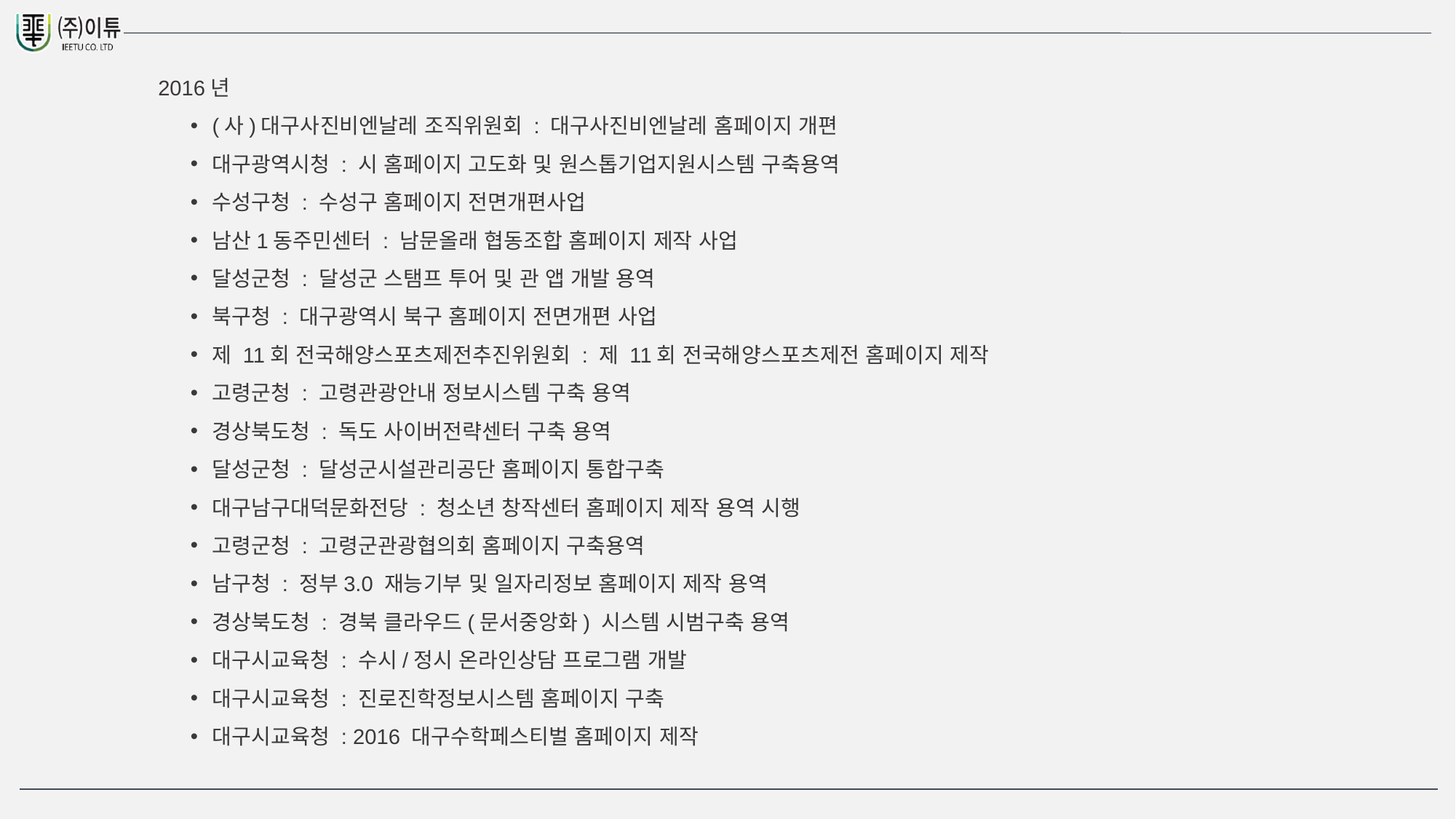

2016년
(사)대구사진비엔날레 조직위원회 : 대구사진비엔날레 홈페이지 개편
대구광역시청 : 시 홈페이지 고도화 및 원스톱기업지원시스템 구축용역
수성구청 : 수성구 홈페이지 전면개편사업
남산1동주민센터 : 남문올래 협동조합 홈페이지 제작 사업
달성군청 : 달성군 스탬프 투어 및 관 앱 개발 용역
북구청 : 대구광역시 북구 홈페이지 전면개편 사업
제 11회 전국해양스포츠제전추진위원회 : 제 11회 전국해양스포츠제전 홈페이지 제작
고령군청 : 고령관광안내 정보시스템 구축 용역
경상북도청 : 독도 사이버전략센터 구축 용역
달성군청 : 달성군시설관리공단 홈페이지 통합구축
대구남구대덕문화전당 : 청소년 창작센터 홈페이지 제작 용역 시행
고령군청 : 고령군관광협의회 홈페이지 구축용역
남구청 : 정부3.0 재능기부 및 일자리정보 홈페이지 제작 용역
경상북도청 : 경북 클라우드(문서중앙화) 시스템 시범구축 용역
대구시교육청 : 수시/정시 온라인상담 프로그램 개발
대구시교육청 : 진로진학정보시스템 홈페이지 구축
대구시교육청 : 2016 대구수학페스티벌 홈페이지 제작